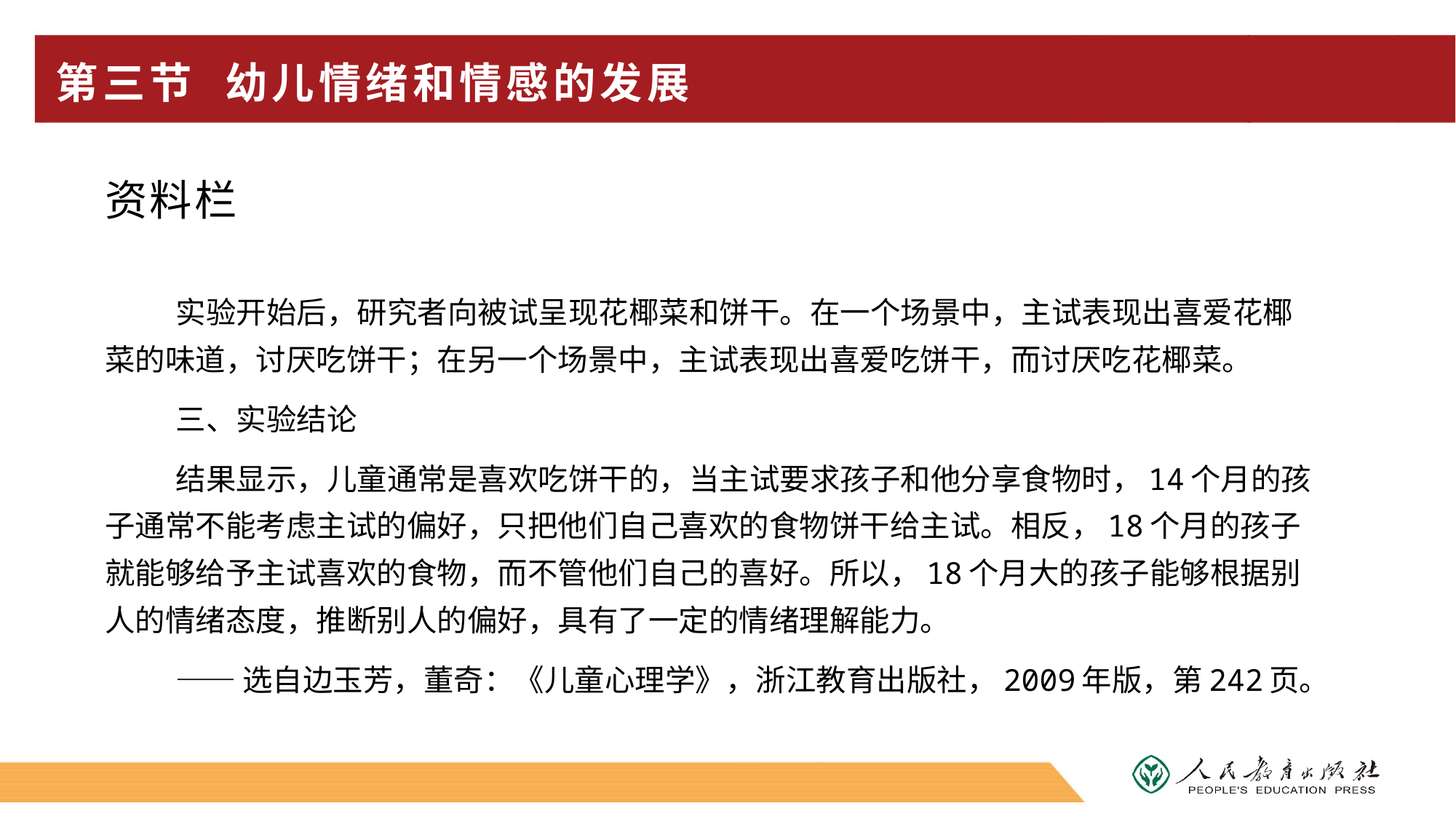

# 第三节  幼儿情绪和情感的发展
资料栏
实验开始后，研究者向被试呈现花椰菜和饼干。在一个场景中，主试表现出喜爱花椰菜的味道，讨厌吃饼干；在另一个场景中，主试表现出喜爱吃饼干，而讨厌吃花椰菜。
三、实验结论
结果显示，儿童通常是喜欢吃饼干的，当主试要求孩子和他分享食物时，14个月的孩子通常不能考虑主试的偏好，只把他们自己喜欢的食物饼干给主试。相反，18个月的孩子就能够给予主试喜欢的食物，而不管他们自己的喜好。所以，18个月大的孩子能够根据别人的情绪态度，推断别人的偏好，具有了一定的情绪理解能力。
——选自边玉芳，董奇：《儿童心理学》，浙江教育出版社，2009年版，第242页。